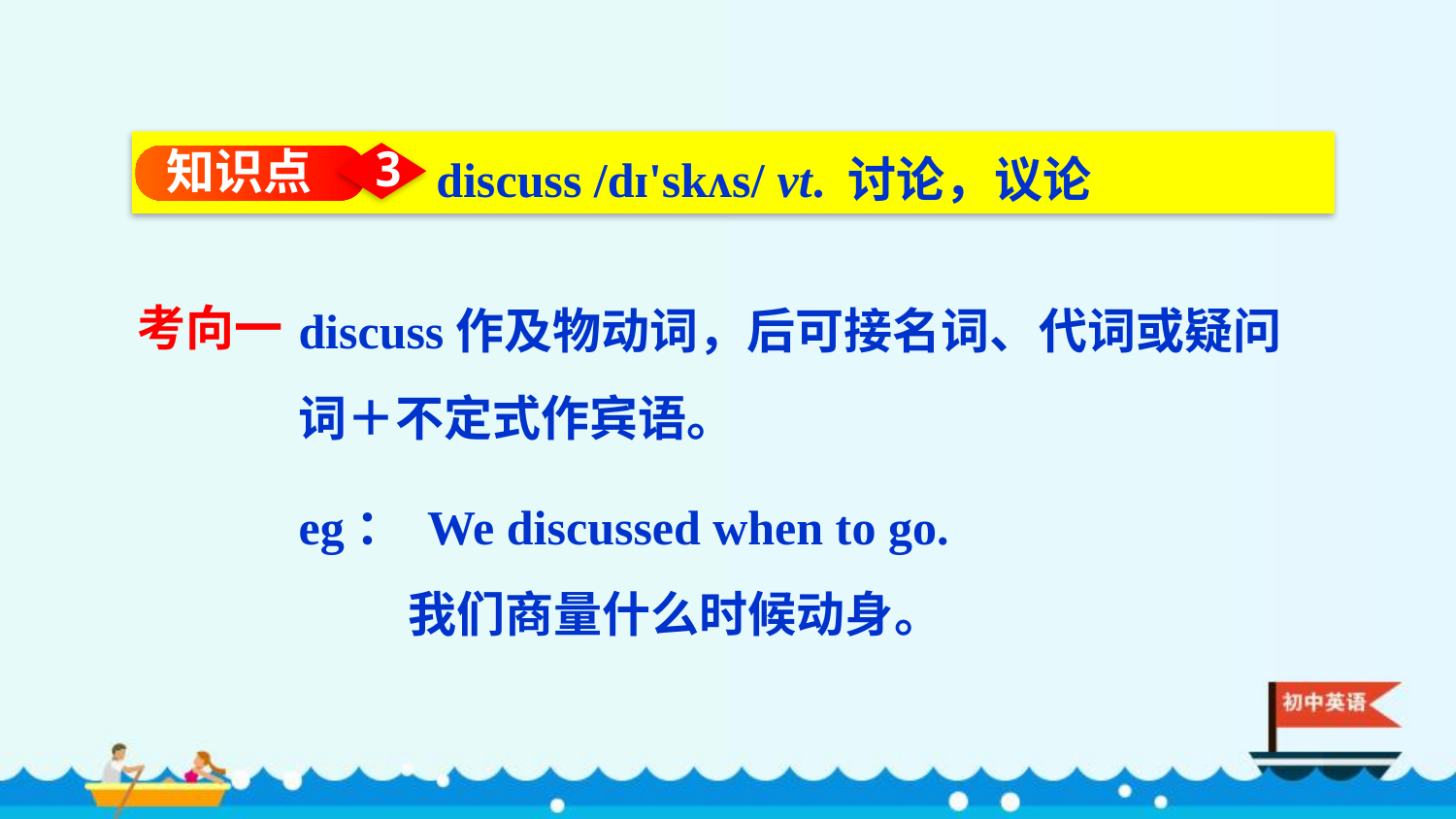

discuss /dɪ'skʌs/ vt. 讨论，议论

知识点
3

discuss作及物动词，后可接名词、代词或疑问词＋不定式作宾语。
考向一
eg： We discussed when to go.
         我们商量什么时候动身。